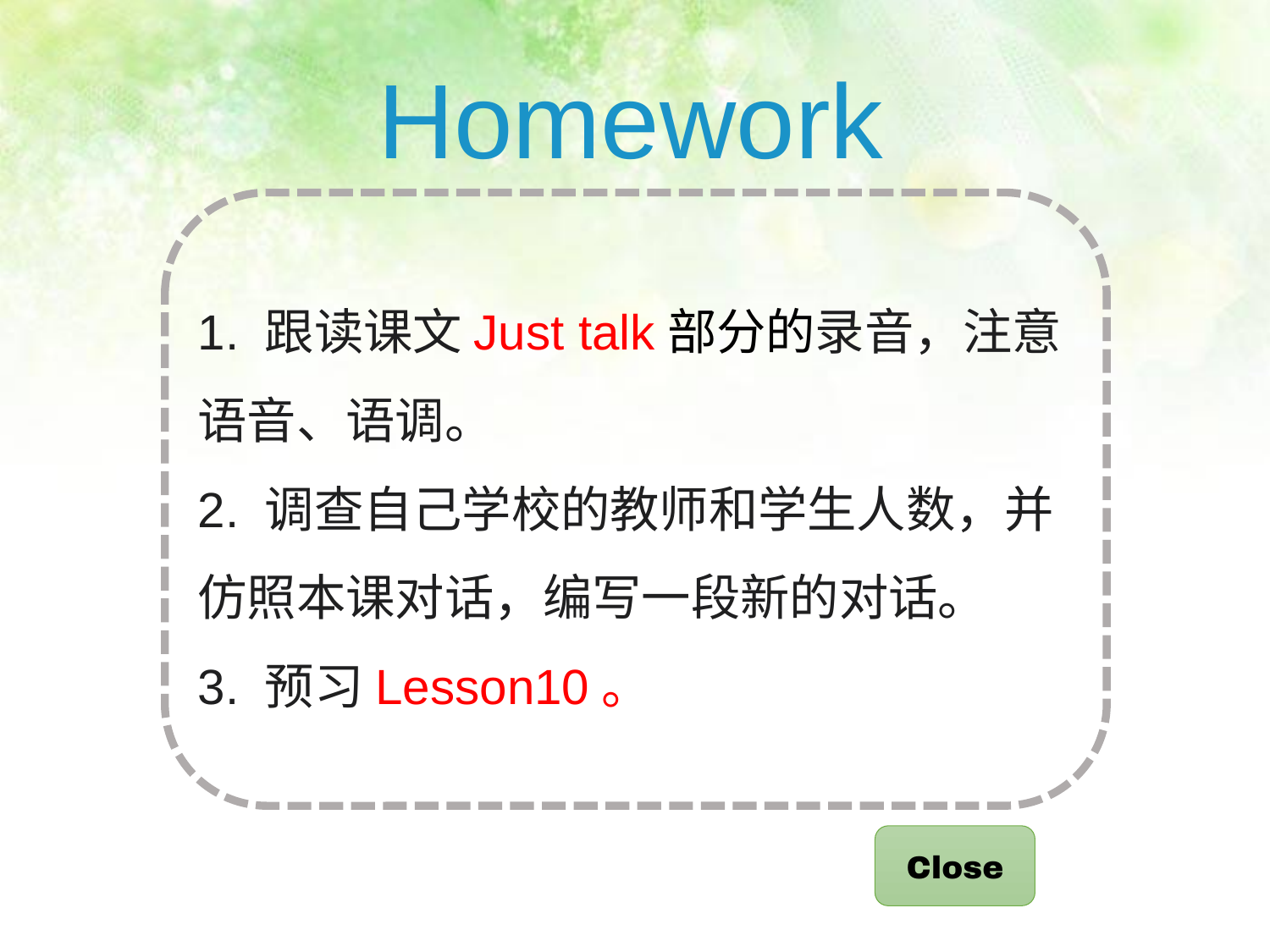

# Homework

1. 跟读课文Just talk部分的录音，注意语音、语调。
2. 调查自己学校的教师和学生人数，并仿照本课对话，编写一段新的对话。
3. 预习Lesson10。
Close